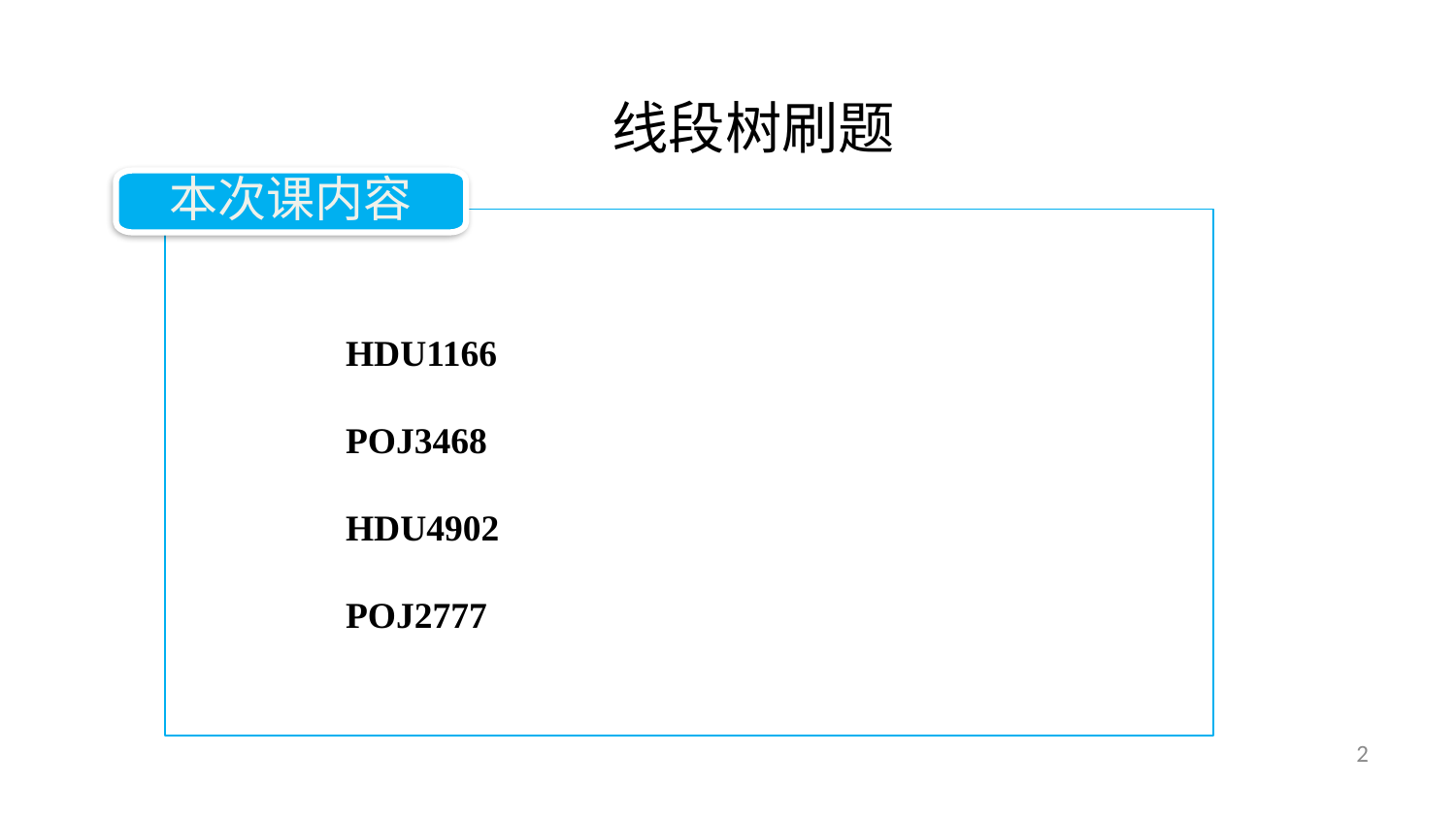

线段树刷题
本次课内容

HDU1166
POJ3468
HDU4902
POJ2777
2